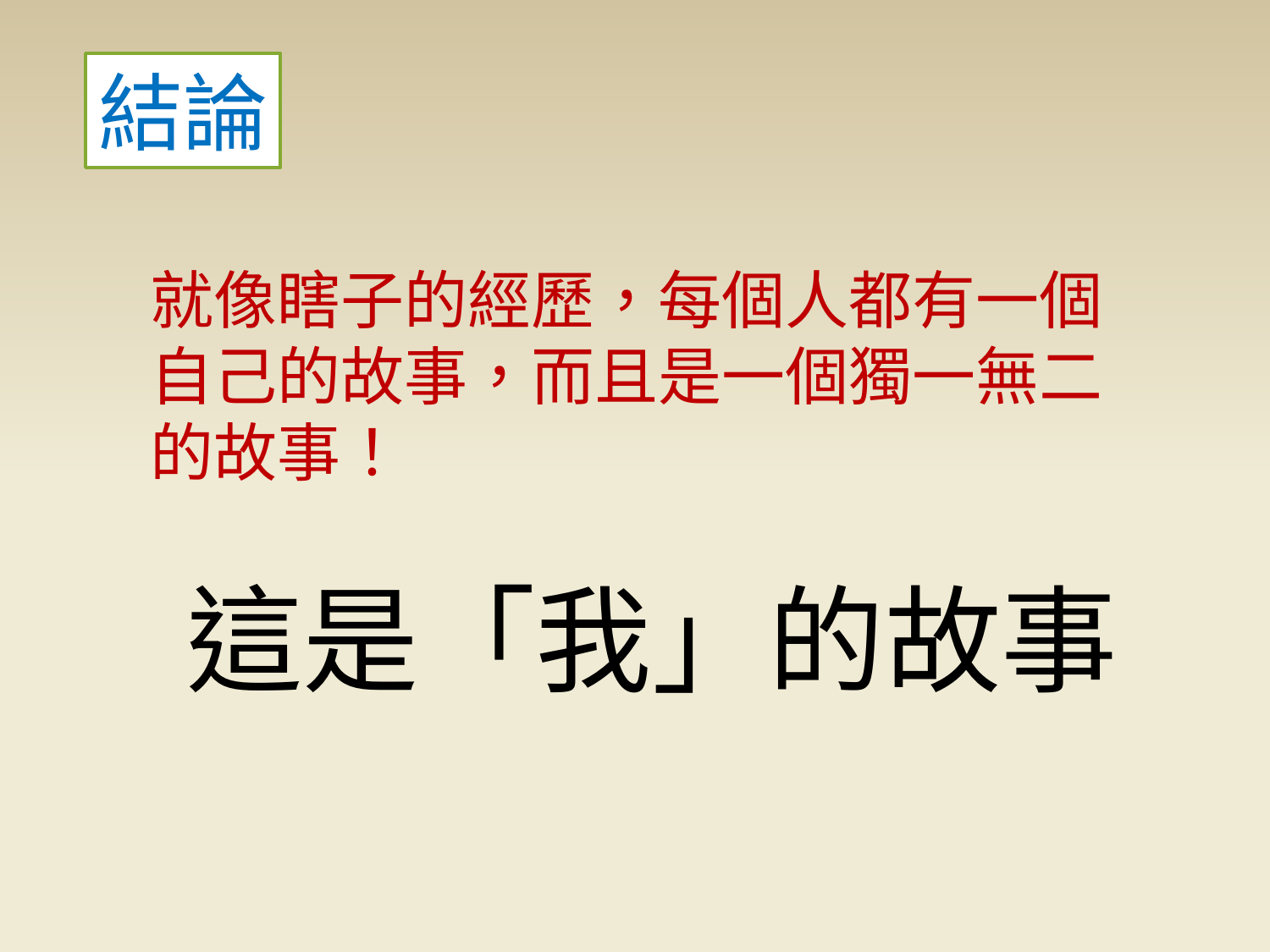

結論
就像瞎子的經歷，每個人都有一個自己的故事，而且是一個獨一無二的故事！
這是「我」的故事